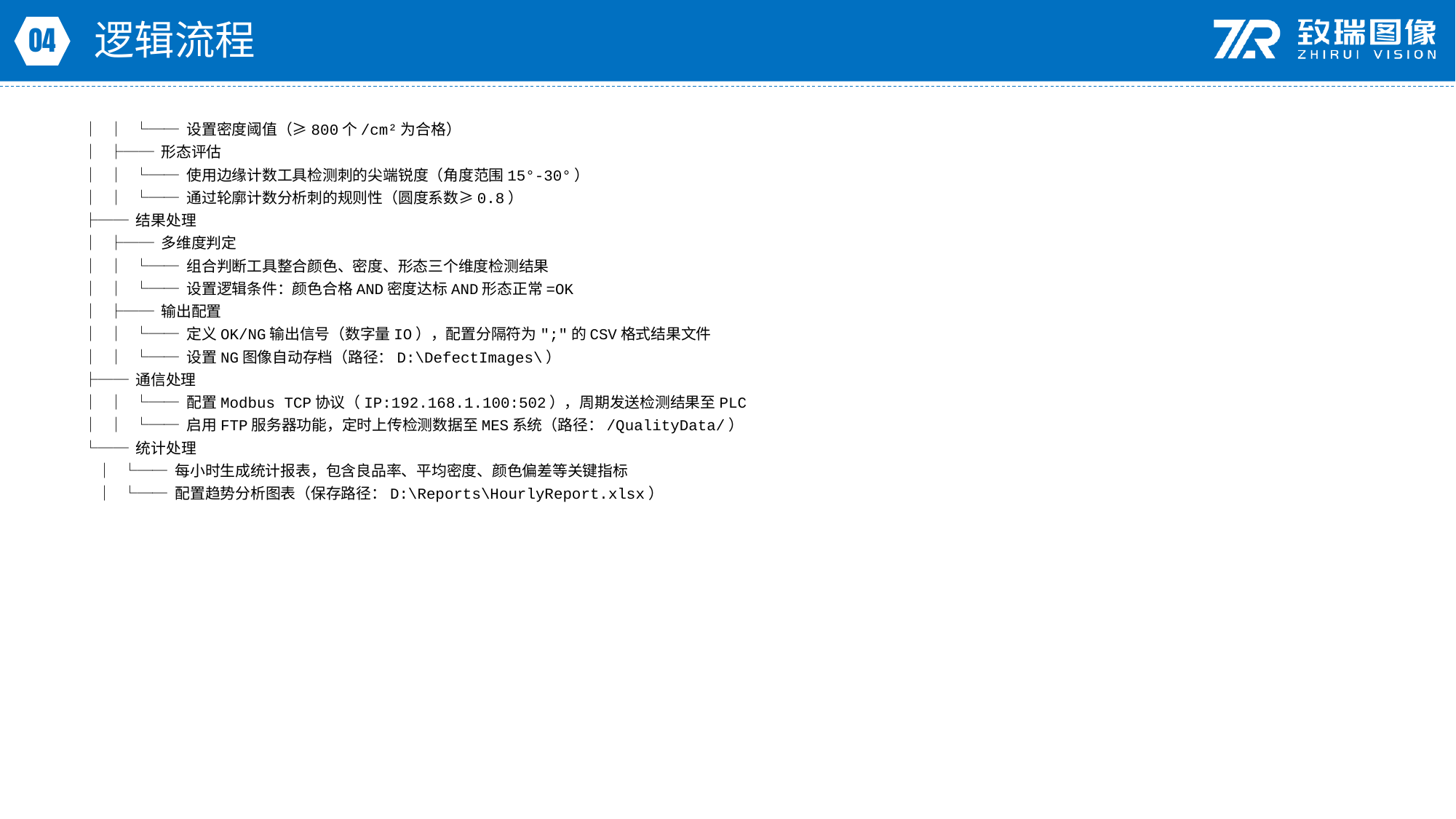

逻辑流程
04

│   │   └── 设置密度阈值（≥800个/cm²为合格）
│   ├── 形态评估
│   │   └── 使用边缘计数工具检测刺的尖端锐度（角度范围15°-30°）
│   │   └── 通过轮廓计数分析刺的规则性（圆度系数≥0.8）
├── 结果处理
│   ├── 多维度判定
│   │   └── 组合判断工具整合颜色、密度、形态三个维度检测结果
│   │   └── 设置逻辑条件：颜色合格AND密度达标AND形态正常=OK
│   ├── 输出配置
│   │   └── 定义OK/NG输出信号（数字量IO），配置分隔符为";"的CSV格式结果文件
│   │   └── 设置NG图像自动存档（路径：D:\DefectImages\）
├── 通信处理
│   │   └── 配置Modbus TCP协议（IP:192.168.1.100:502），周期发送检测结果至PLC
│   │   └── 启用FTP服务器功能，定时上传检测数据至MES系统（路径：/QualityData/）
└── 统计处理
    │   └── 每小时生成统计报表，包含良品率、平均密度、颜色偏差等关键指标
    │   └── 配置趋势分析图表（保存路径：D:\Reports\HourlyReport.xlsx）